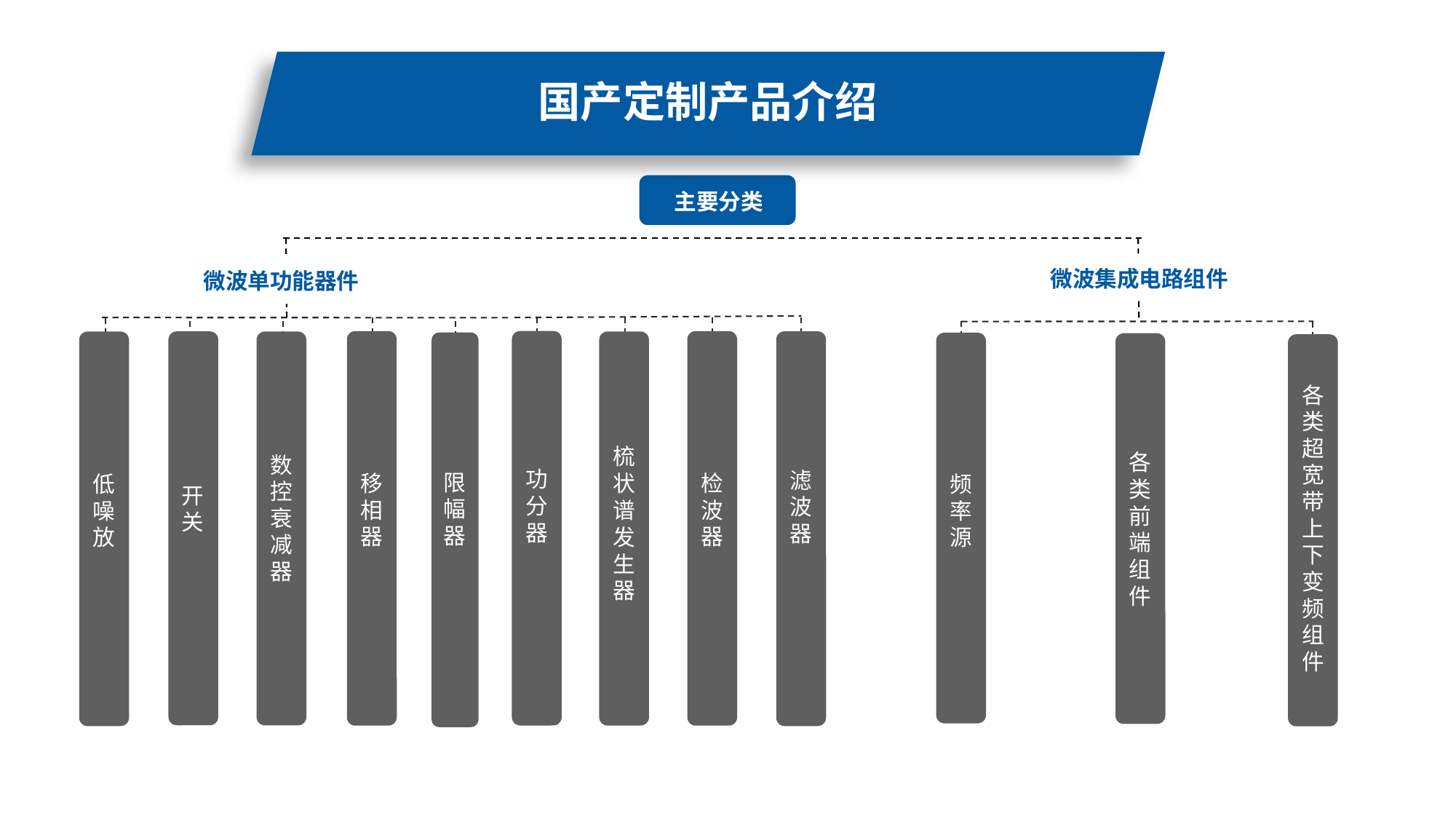

国产定制产品介绍

主要分类

微波集成电路组件

微波单功能器件

功分器

移相器

检波器

滤波器

开关

低噪放

数控衰减器

梳状谱发生器

限幅器

各类超宽带上下变频组件

各类前端组件
频率源